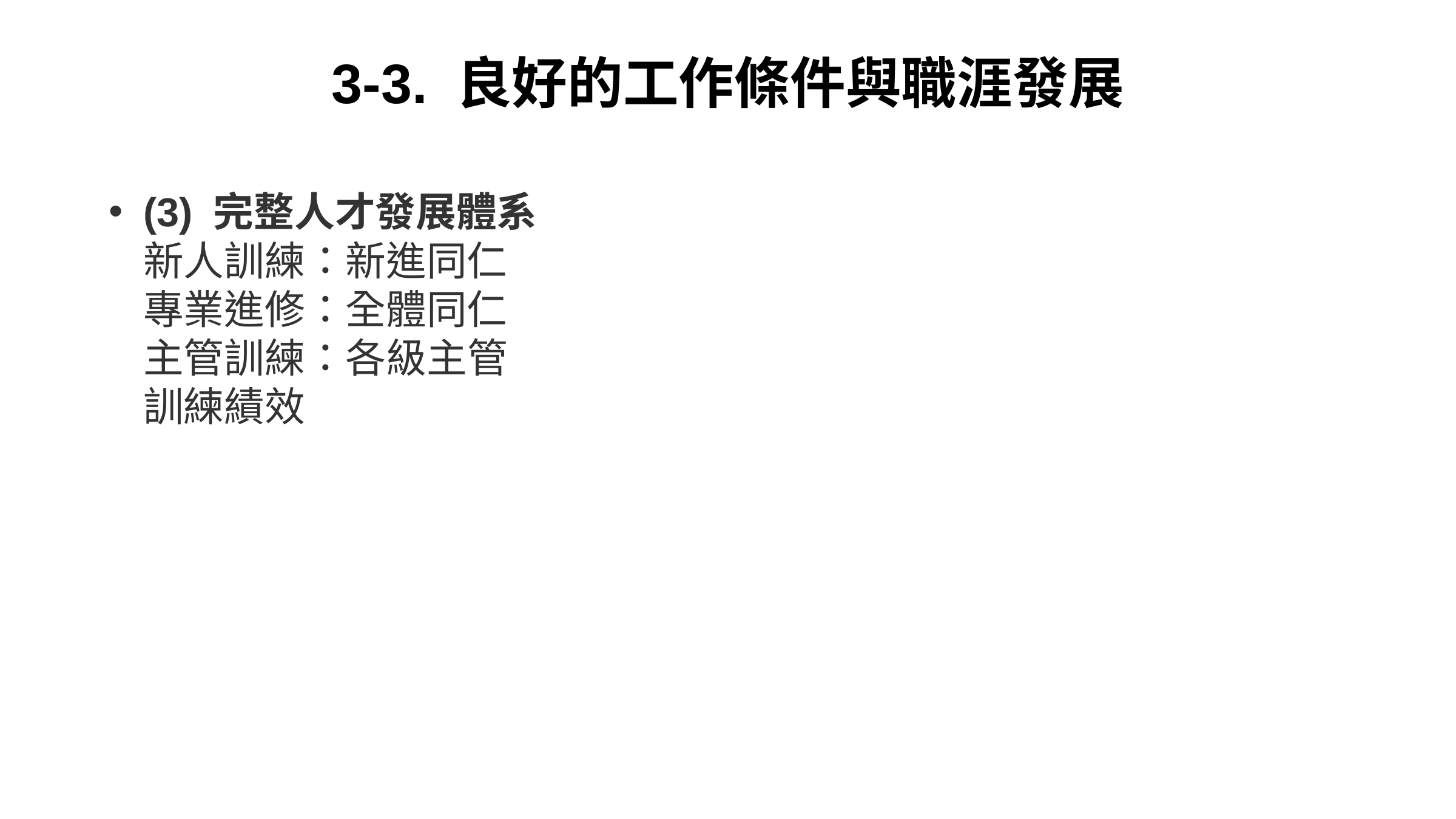

3-3. 良好的工作條件與職涯發展
(3) 完整人才發展體系
新人訓練：新進同仁
專業進修：全體同仁
主管訓練：各級主管
訓練績效